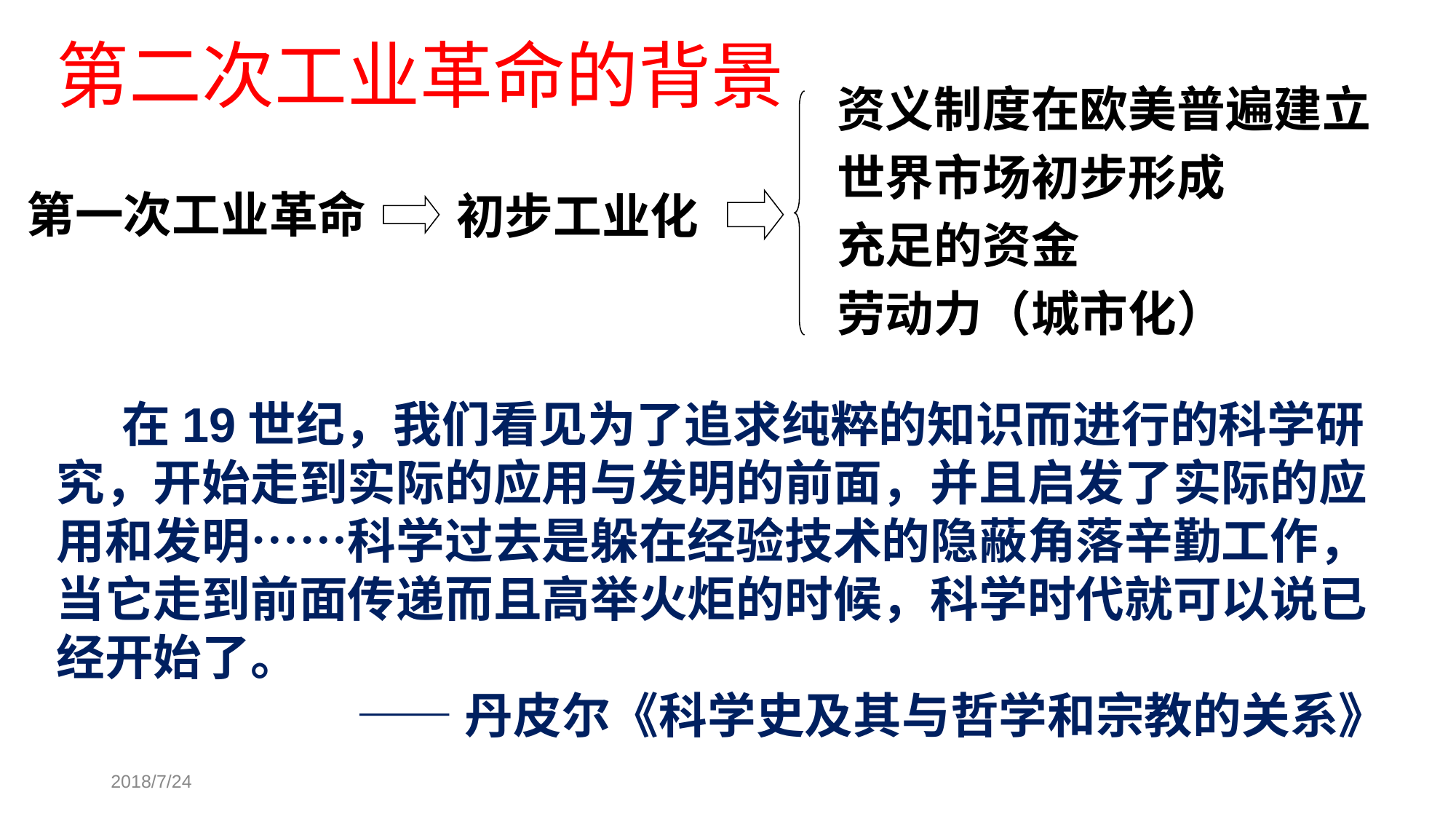

第二次工业革命的背景
资义制度在欧美普遍建立
世界市场初步形成
充足的资金
劳动力（城市化）

第一次工业革命
初步工业化

  在19世纪，我们看见为了追求纯粹的知识而进行的科学研究，开始走到实际的应用与发明的前面，并且启发了实际的应用和发明……科学过去是躲在经验技术的隐蔽角落辛勤工作，当它走到前面传递而且高举火炬的时候，科学时代就可以说已经开始了。
——丹皮尔《科学史及其与哲学和宗教的关系》
2018/7/24